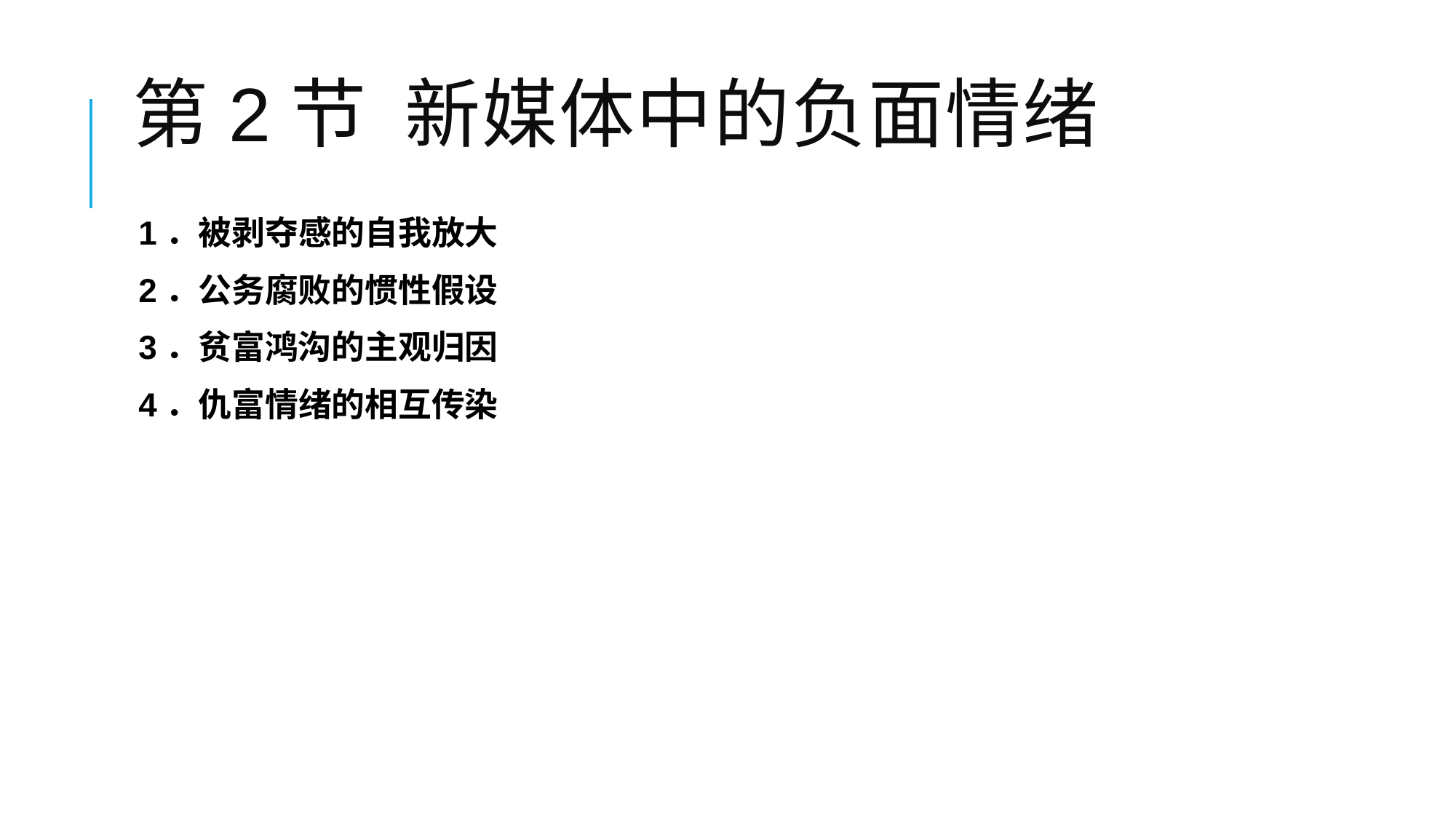

# 第2节  新媒体中的负面情绪
1．被剥夺感的自我放大
2．公务腐败的惯性假设
3．贫富鸿沟的主观归因
4．仇富情绪的相互传染